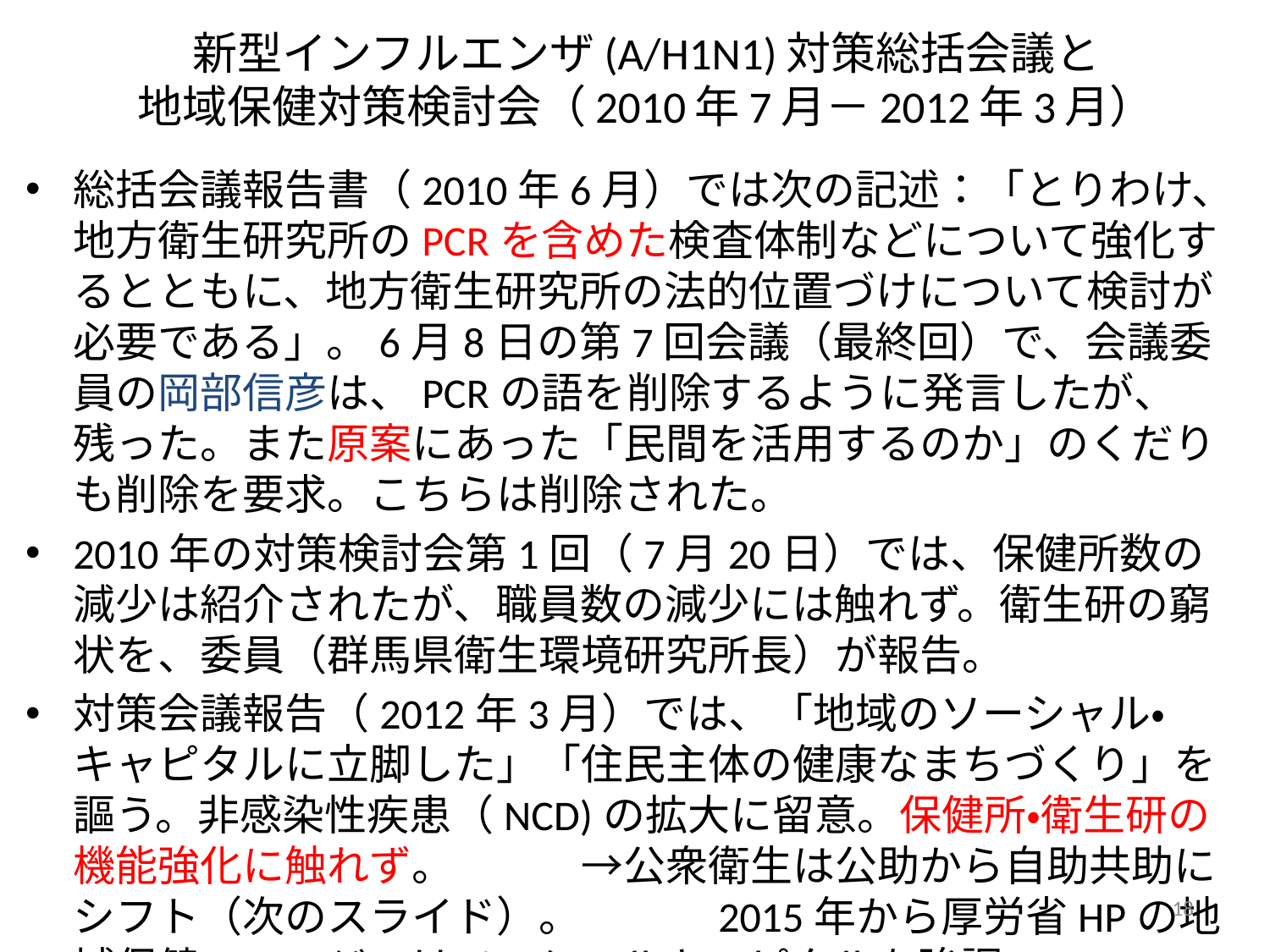

# 新型インフルエンザ(A/H1N1)対策総括会議と 地域保健対策検討会（2010年7月－2012年3月）
総括会議報告書（2010年6月）では次の記述：「とりわけ、地方衛生研究所のPCRを含めた検査体制などについて強化するとともに、地方衛生研究所の法的位置づけについて検討が必要である」。6月8日の第7回会議（最終回）で、会議委員の岡部信彦は、PCRの語を削除するように発言したが、残った。また原案にあった「民間を活用するのか」のくだりも削除を要求。こちらは削除された。
2010年の対策検討会第1回（7月20日）では、保健所数の減少は紹介されたが、職員数の減少には触れず。衛生研の窮状を、委員（群馬県衛生環境研究所長）が報告。
対策会議報告（2012年3月）では、「地域のソーシャル・キャピタルに立脚した」「住民主体の健康なまちづくり」を謳う。非感染性疾患（NCD)の拡大に留意。保健所・衛生研の機能強化に触れず。　　　→公衆衛生は公助から自助共助にシフト（次のスライド）。　　　2015年から厚労省HPの地域保健のページではソーシャルキャピタルを強調。
18